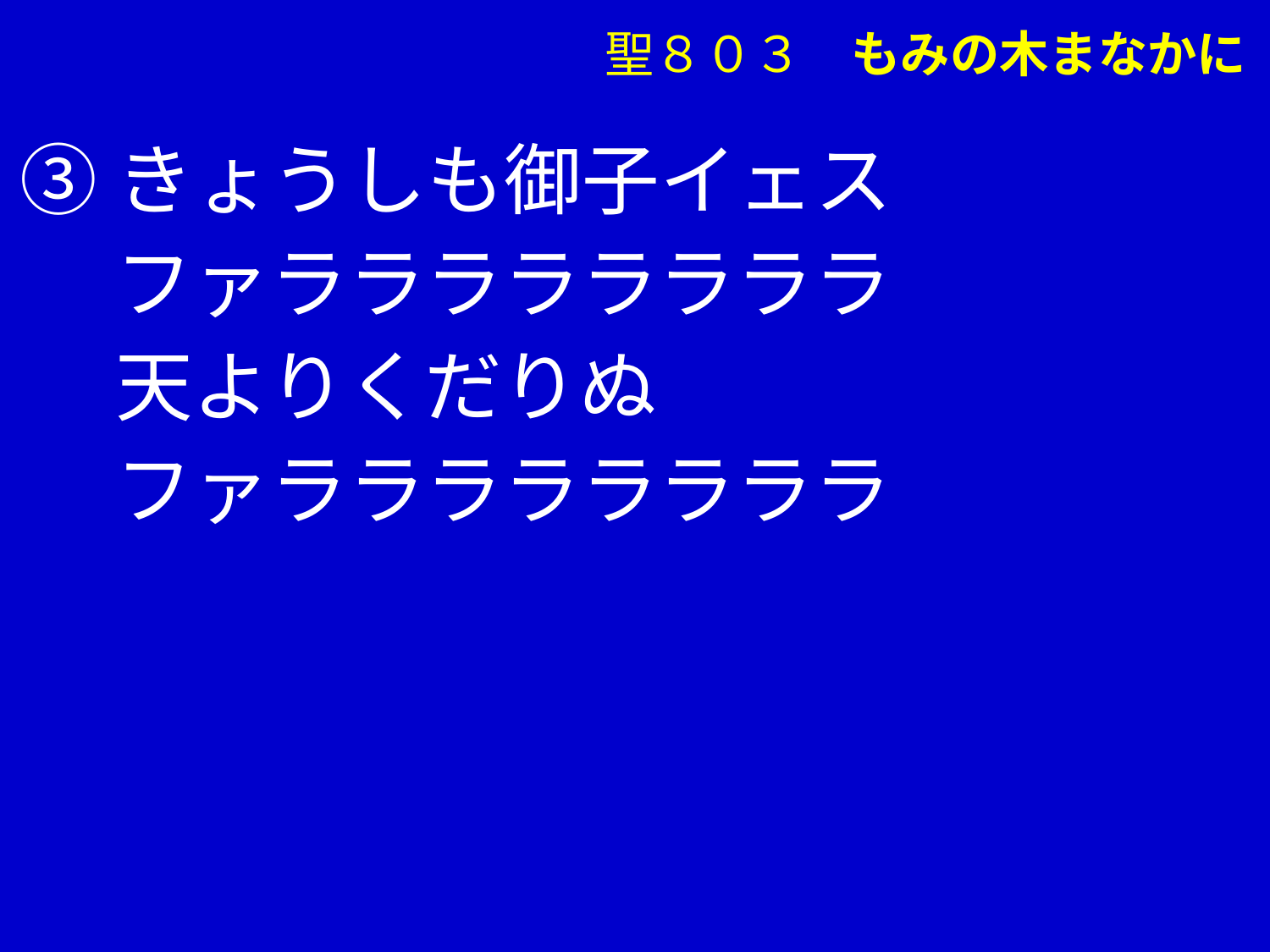

聖８０３　もみの木まなかに
③きょうしも御子イェス
　 ファララララララララ
　 天よりくだりぬ
　 ファララララララララ